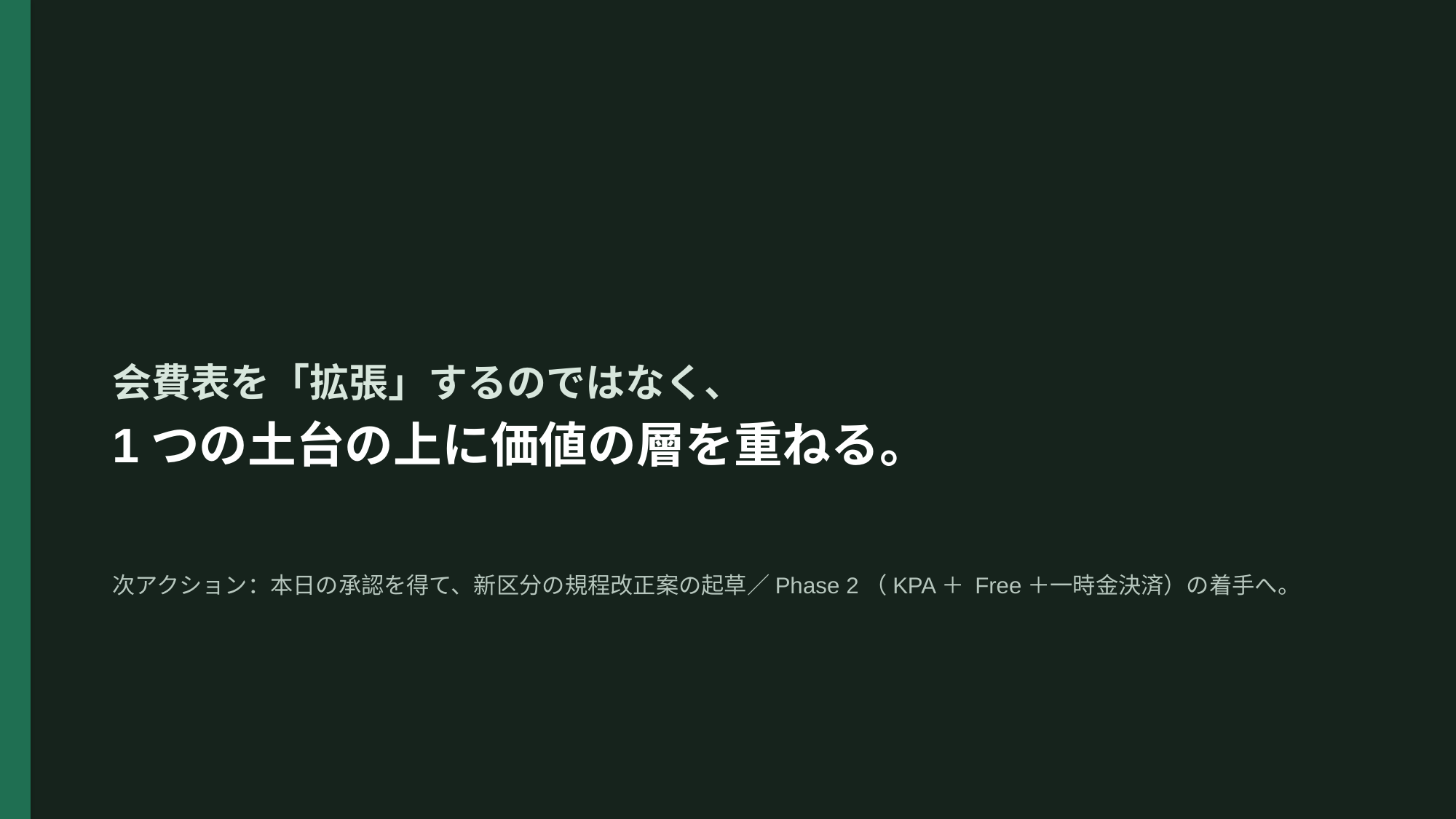

会費表を「拡張」するのではなく、
1つの土台の上に価値の層を重ねる。
次アクション：本日の承認を得て、新区分の規程改正案の起草／Phase 2（KPA＋ Free＋一時金決済）の着手へ。